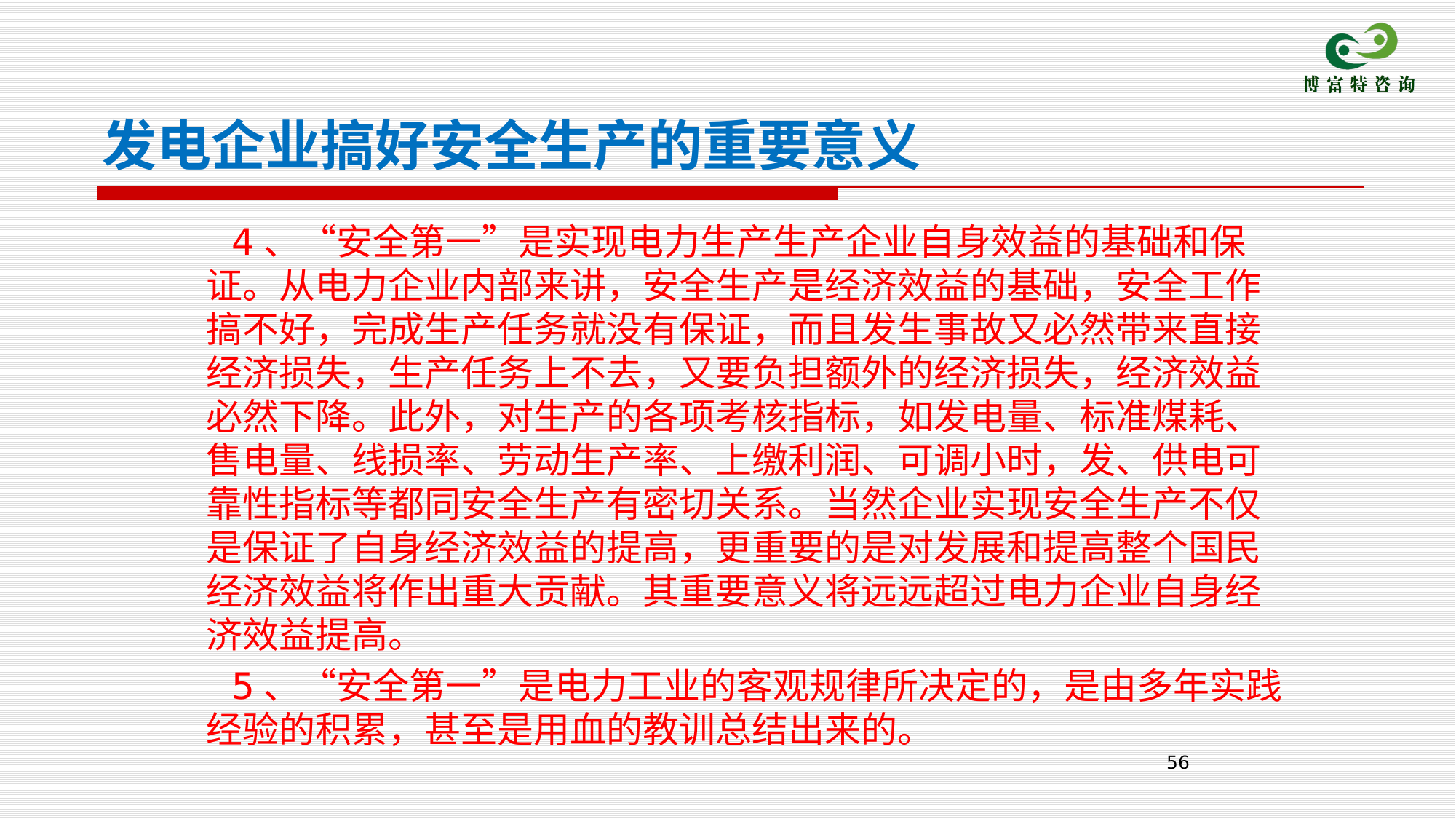

发电企业搞好安全生产的重要意义
       4、“安全第一”是实现电力生产生产企业自身效益的基础和保证。从电力企业内部来讲，安全生产是经济效益的基础，安全工作搞不好，完成生产任务就没有保证，而且发生事故又必然带来直接经济损失，生产任务上不去，又要负担额外的经济损失，经济效益必然下降。此外，对生产的各项考核指标，如发电量、标准煤耗、售电量、线损率、劳动生产率、上缴利润、可调小时，发、供电可靠性指标等都同安全生产有密切关系。当然企业实现安全生产不仅是保证了自身经济效益的提高，更重要的是对发展和提高整个国民经济效益将作出重大贡献。其重要意义将远远超过电力企业自身经济效益提高。
       5、“安全第一”是电力工业的客观规律所决定的，是由多年实践经验的积累，甚至是用血的教训总结出来的。

56